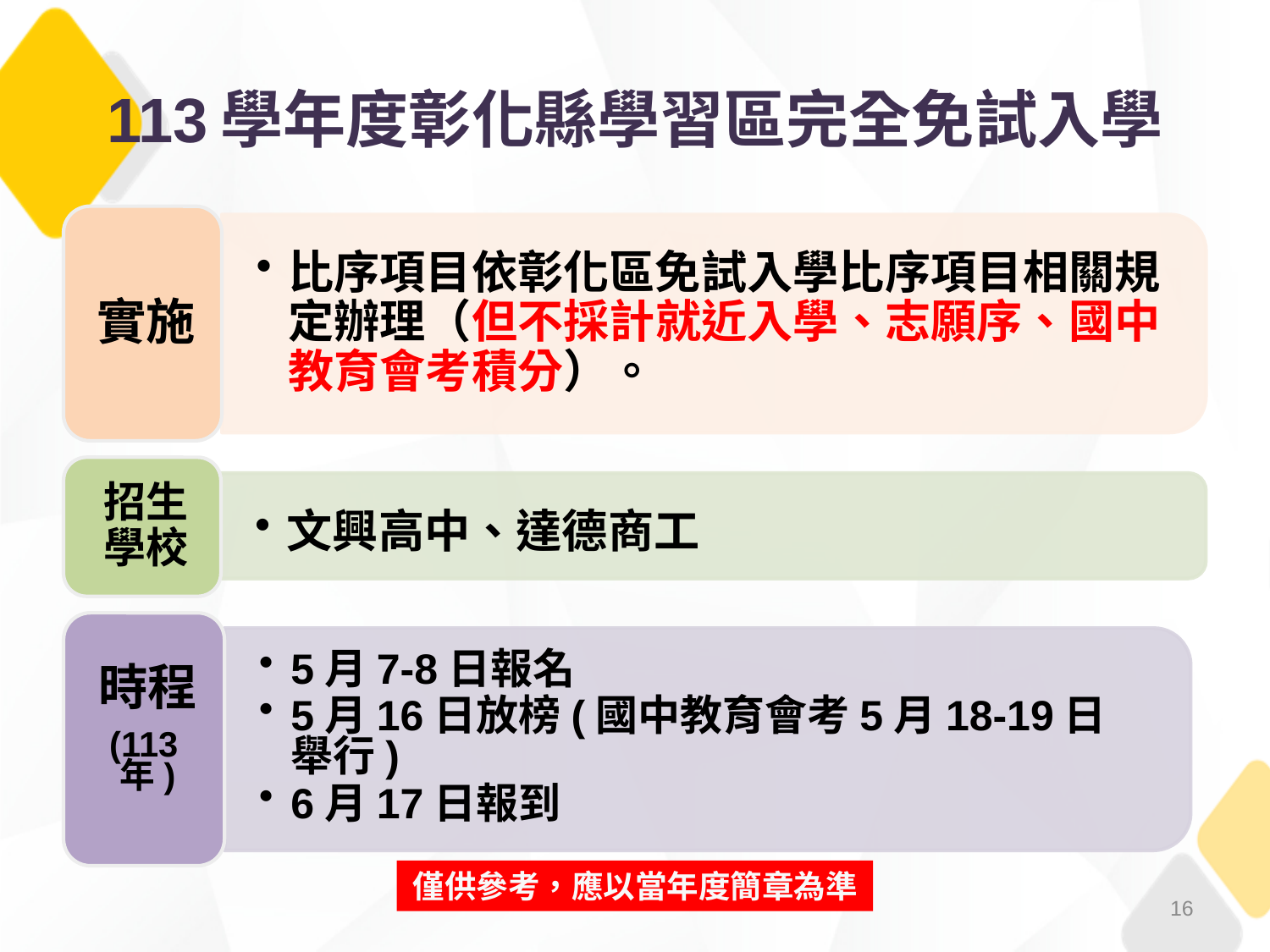

113學年度彰化縣學習區完全免試入學
比序項目依彰化區免試入學比序項目相關規定辦理（但不採計就近入學、志願序、國中教育會考積分）。
實施
文興高中、達德商工
招生學校
5月7-8日報名
5月16日放榜(國中教育會考5月18-19日舉行)
6月17日報到
時程
(113年)
僅供參考，應以當年度簡章為準
16